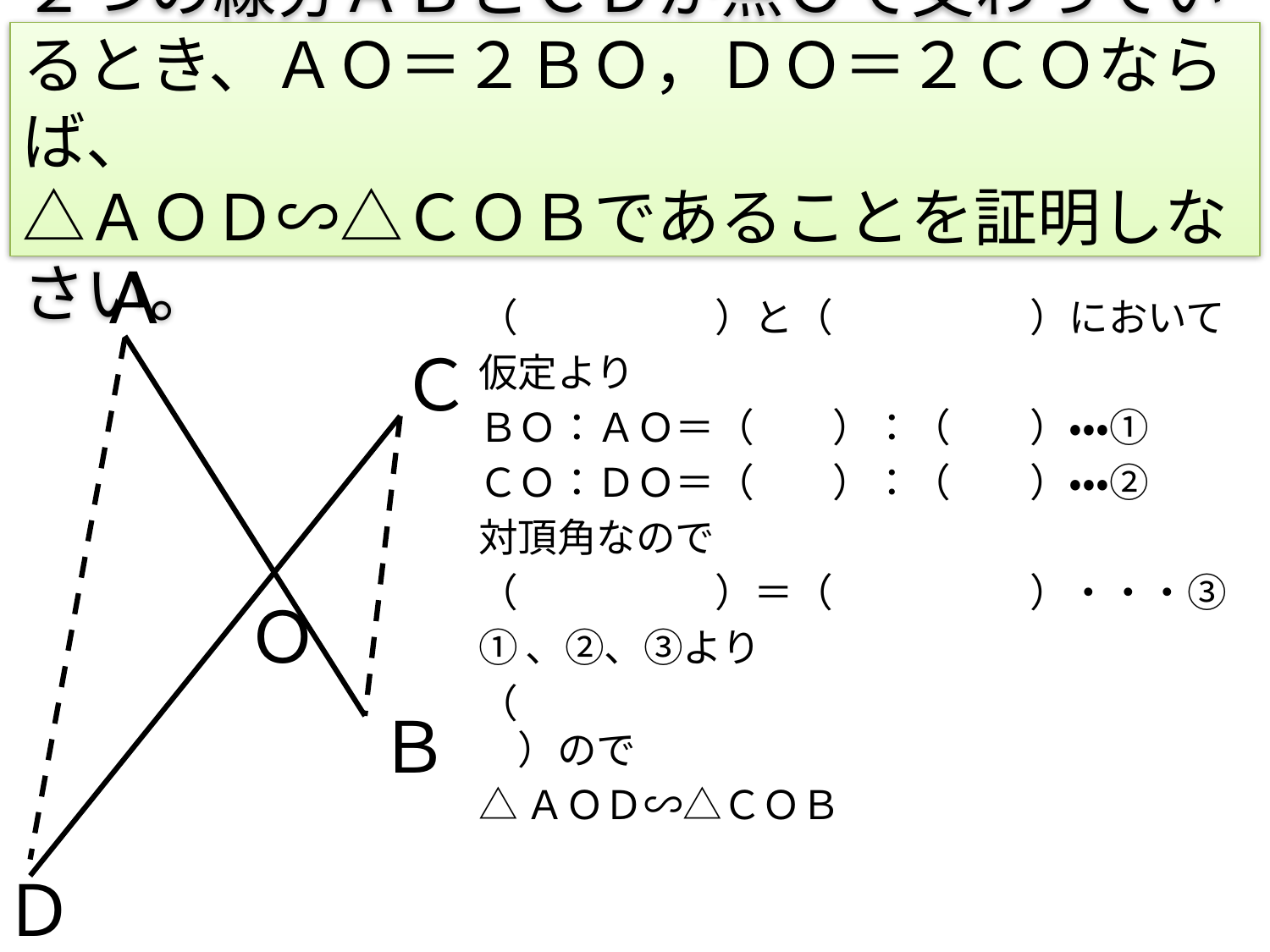

# ２つの線分ＡＢとＣＤが点Ｏで交わっているとき、ＡＯ＝２ＢＯ，ＤＯ＝２ＣＯならば、 △ＡＯＤ∽△ＣＯＢであることを証明しなさい。
Ａ
（　　　　　）と（　　　　　）において
仮定より
ＢＯ：ＡＯ＝（　　）：（　　）・・・①
ＣＯ：ＤＯ＝（　　）：（　　）・・・②
対頂角なので
（　　　　　）＝（　　　　　）・・・③
①、②、③より
（　　　　　　　　　　　　　　　　　　）ので
△ＡＯＤ∽△ＣＯＢ

Ｃ
Ｏ
Ｂ
Ｄ